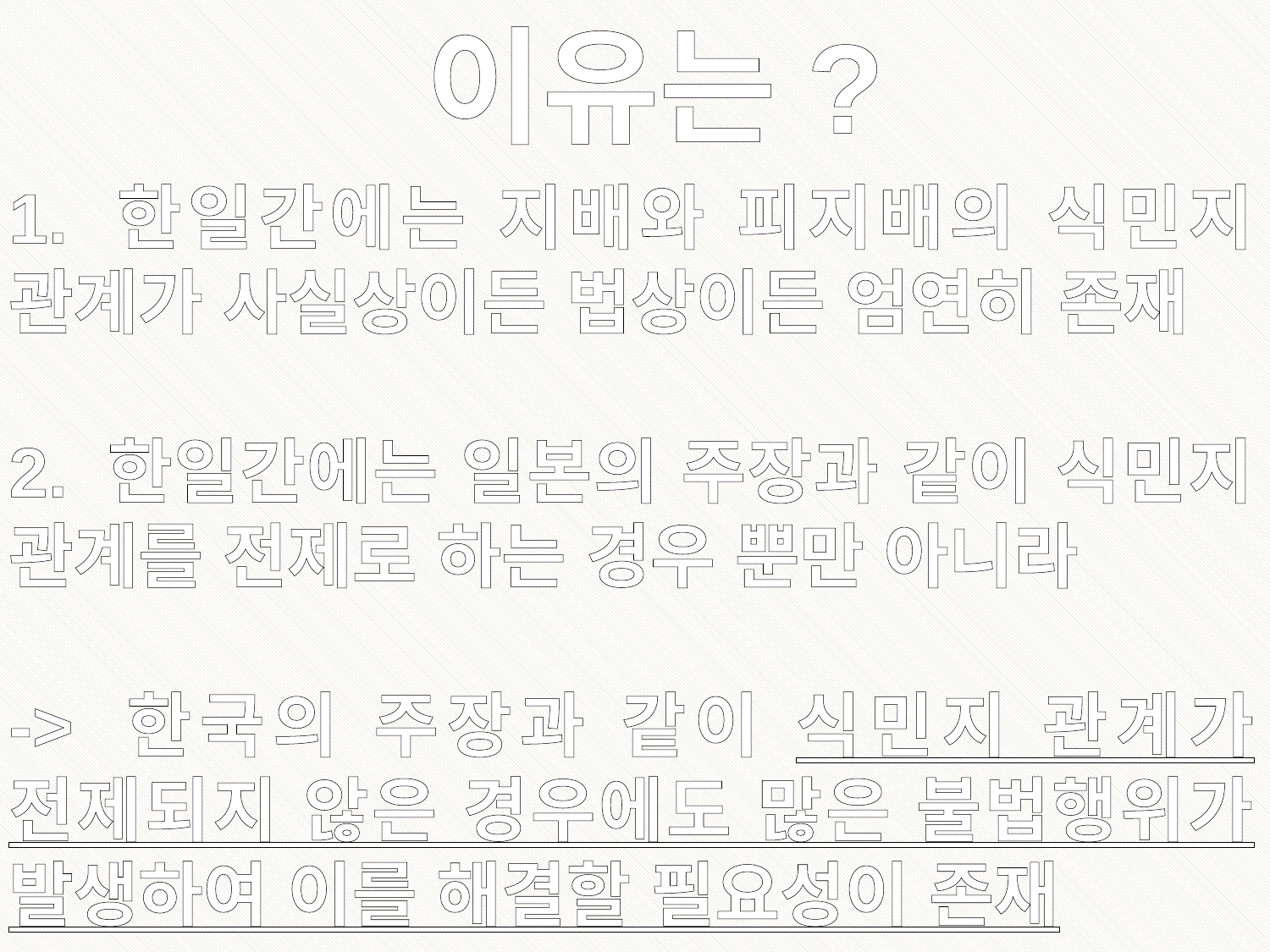

이유는?
1. 한일간에는 지배와 피지배의 식민지 관계가 사실상이든 법상이든 엄연히 존재

2. 한일간에는 일본의 주장과 같이 식민지 관계를 전제로 하는 경우 뿐만 아니라

-> 한국의 주장과 같이 식민지 관계가 전제되지 않은 경우에도 많은 불법행위가 발생하여 이를 해결할 필요성이 존재